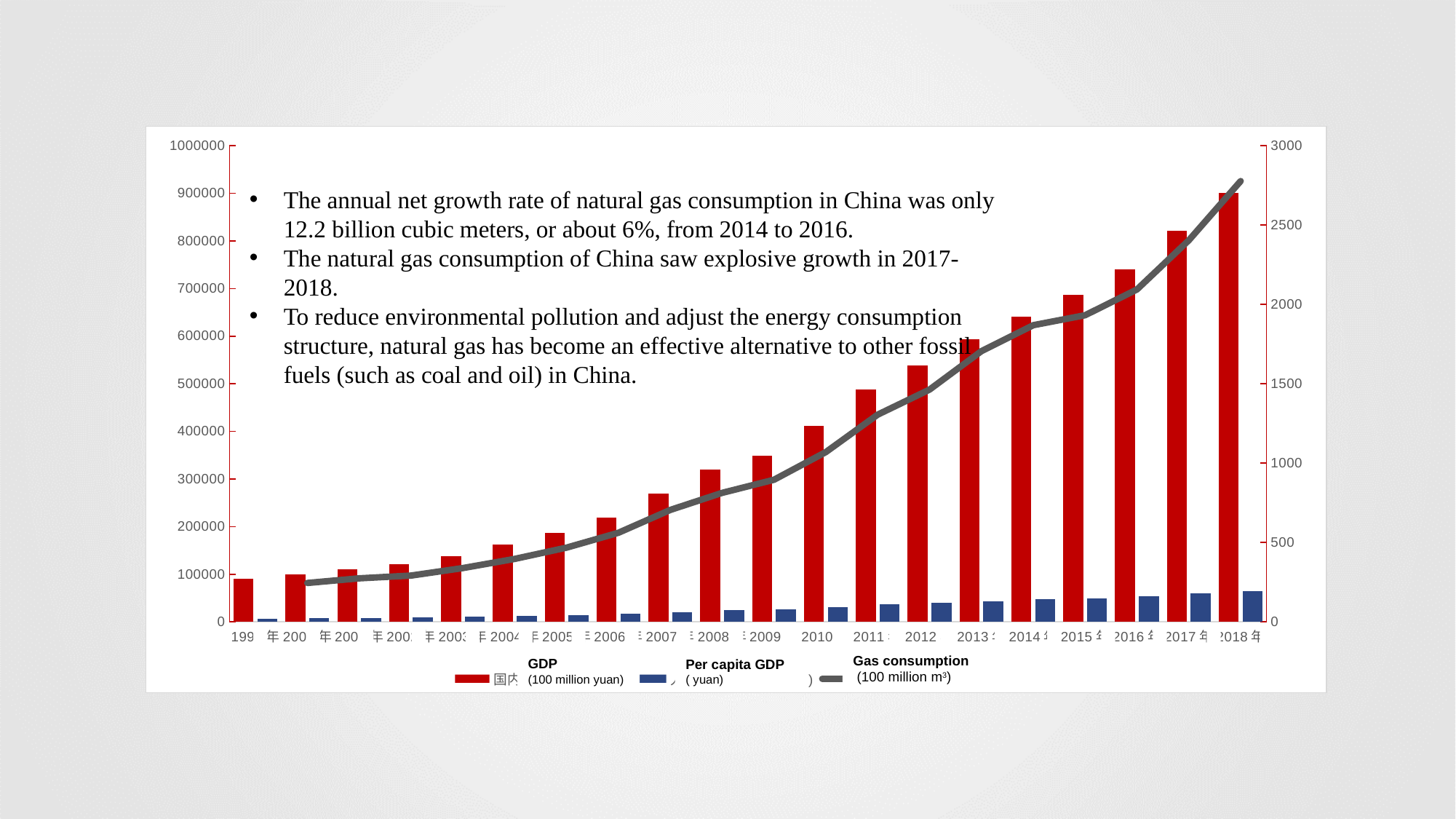

### Chart

| Category | 国内生产总值(亿元) | 人均国内生产总值(元) | 天然气消费量(亿立方米) |
|---|---|---|---|
| 1999年 | 90564.4 | 7229.0 | None |
| 2000年 | 100280.1 | 7942.0 | 245.03 |
| 2001年 | 110863.1 | 8717.0 | 274.3 |
| 2002年 | 121717.4 | 9506.0 | 291.84 |
| 2003年 | 137422.0 | 10666.0 | 339.08 |
| 2004年 | 161840.2 | 12487.0 | 396.72 |
| 2005年 | 187318.9 | 14368.0 | 467.63 |
| 2006年 | 219438.5 | 16738.0 | 561.41 |
| 2007年 | 270092.3 | 20494.0 | 705.23 |
| 2008年 | 319244.6 | 24100.0 | 812.94 |
| 2009年 | 348517.7 | 26180.0 | 895.2 |
| 2010年 | 412119.3 | 30808.0 | 1069.41 |
| 2011年 | 487940.2 | 36302.0 | 1305.3 |
| 2012年 | 538580.0 | 39874.0 | 1463.0 |
| 2013年 | 592963.2 | 43684.0 | 1705.37 |
| 2014年 | 641280.6 | 47005.0 | 1868.94 |
| 2015年 | 685992.9 | 50028.0 | 1931.75 |
| 2016年 | 740060.8 | 53680.0 | 2094.0 |
| 2017年 | 820754.3 | 59201.0 | 2404.0 |
| 2018年 | 900309.0 | 64644.0 | 2777.0 |
The annual net growth rate of natural gas consumption in China was only 12.2 billion cubic meters, or about 6%, from 2014 to 2016.
The natural gas consumption of China saw explosive growth in 2017-2018.
To reduce environmental pollution and adjust the energy consumption structure, natural gas has become an effective alternative to other fossil fuels (such as coal and oil) in China.

Gas consumption
 (100 million m3)
GDP
(100 million yuan)
Per capita GDP
( yuan)